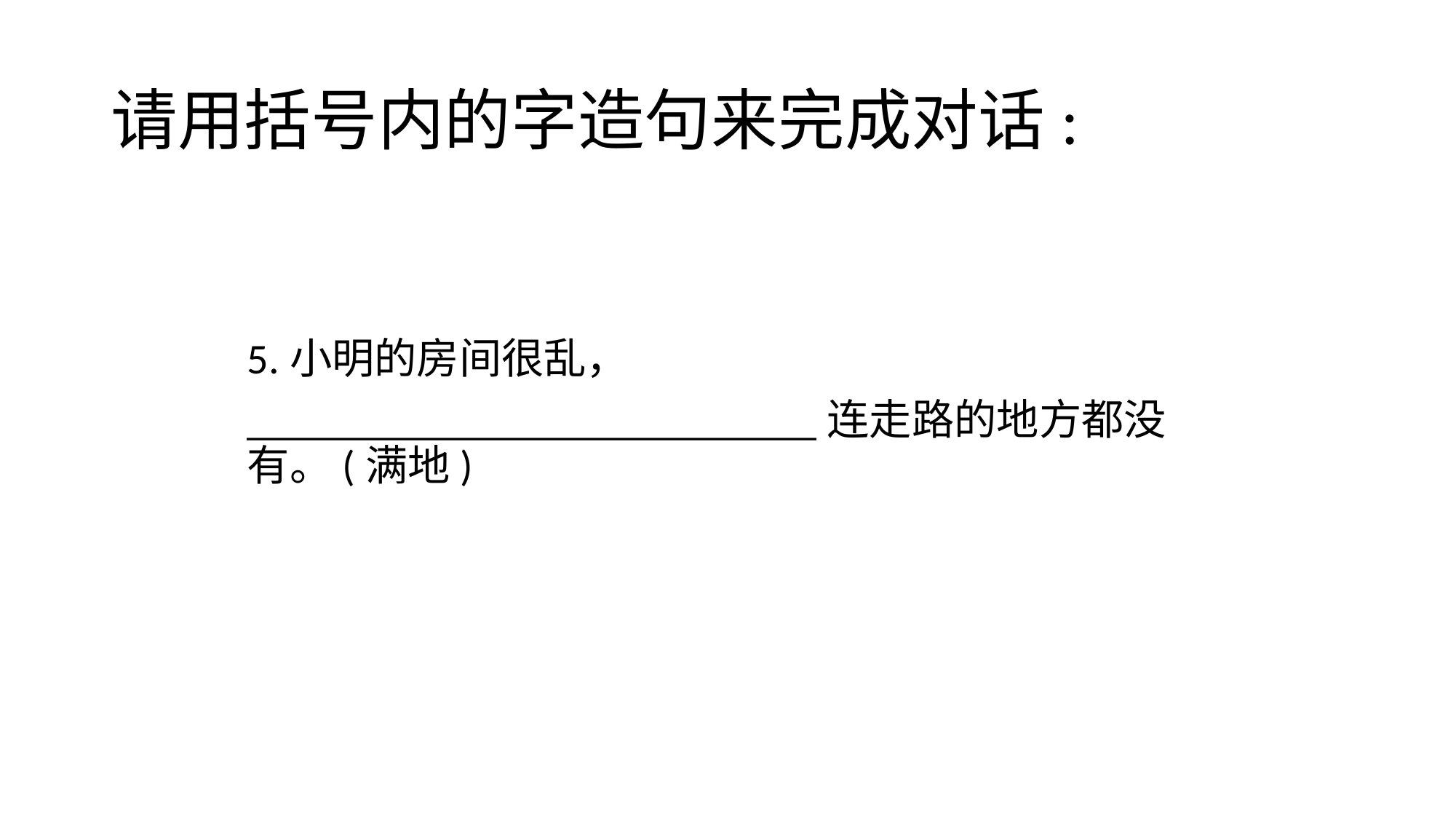

# 请用括号内的字造句来完成对话:
5.小明的房间很乱，
___________________________连走路的地方都没有。(满地)